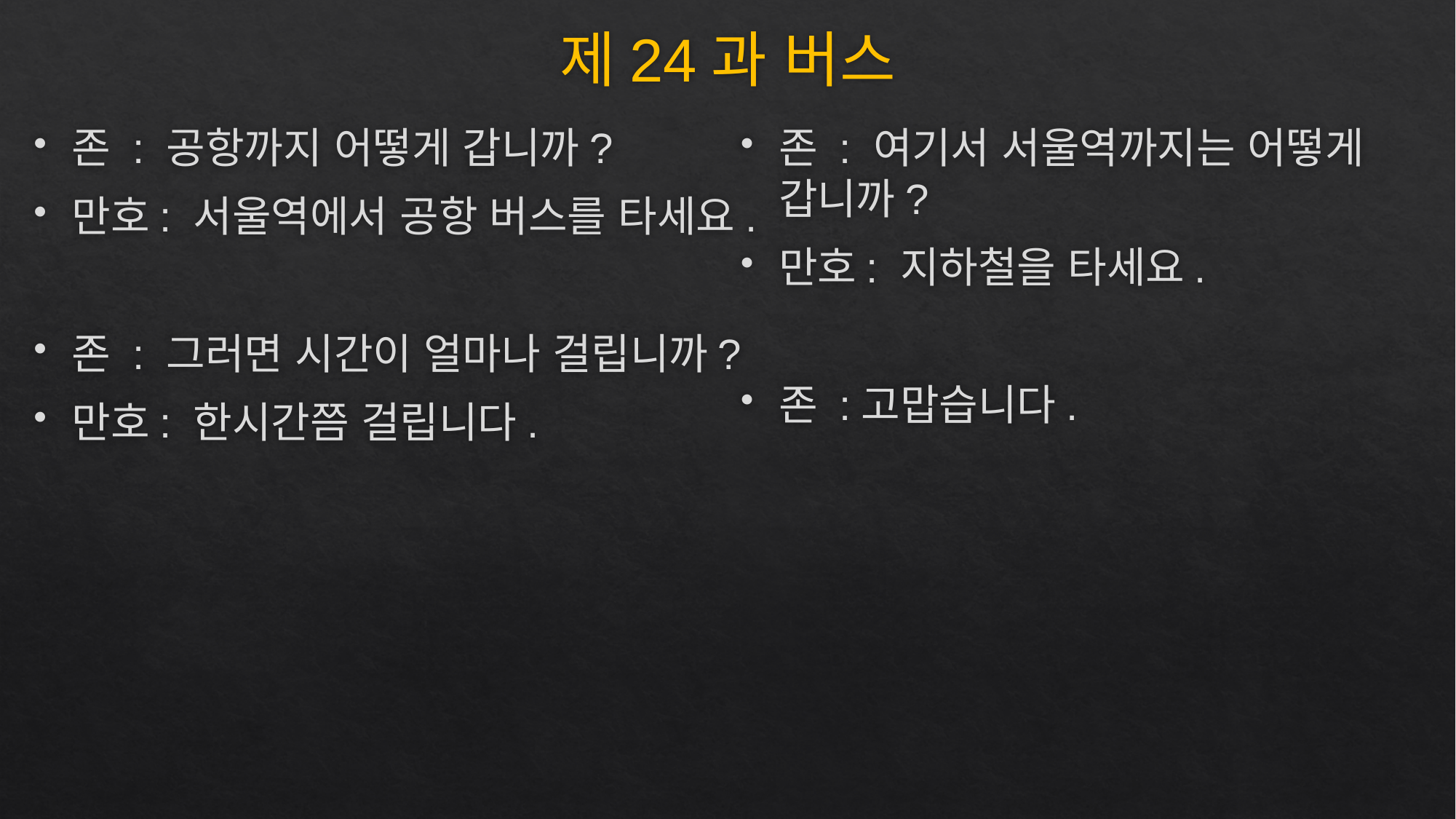

# 제24과 버스
존 : 공항까지 어떻게 갑니까?
만호: 서울역에서 공항 버스를 타세요.

존 : 그러면 시간이 얼마나 걸립니까?
만호: 한시간쯤 걸립니다.

존 : 여기서 서울역까지는 어떻게 갑니까?
만호: 지하철을 타세요.

존 :고맙습니다.